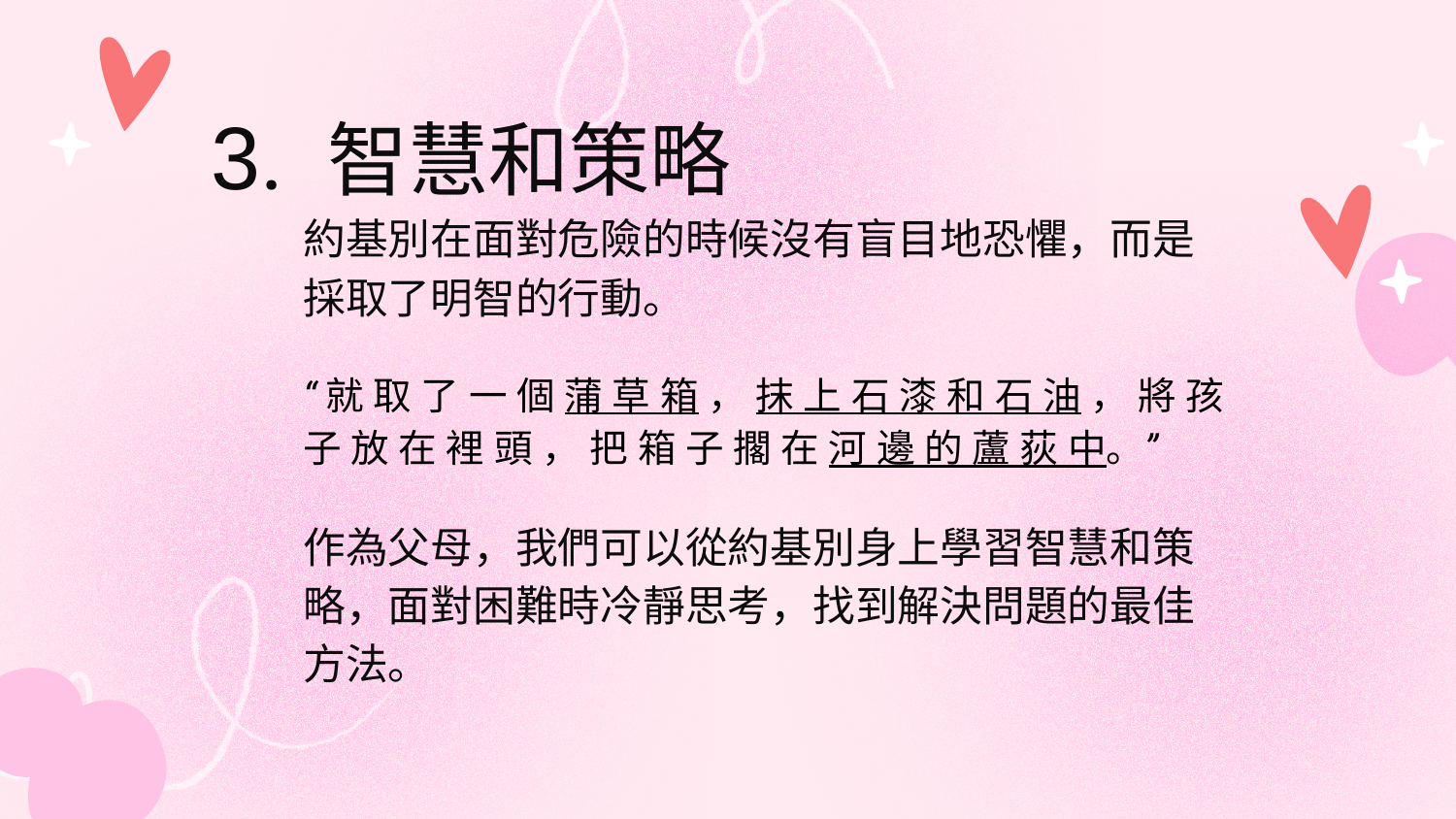

# 3. 智慧和策略
約基別在面對危險的時候沒有盲目地恐懼，而是採取了明智的行動。
“就 取 了 一 個 蒲 草 箱 ， 抹 上 石 漆 和 石 油 ， 將 孩 子 放 在 裡 頭 ， 把 箱 子 擱 在 河 邊 的 蘆 荻 中。”
作為父母，我們可以從約基別身上學習智慧和策略，面對困難時冷靜思考，找到解決問題的最佳方法。